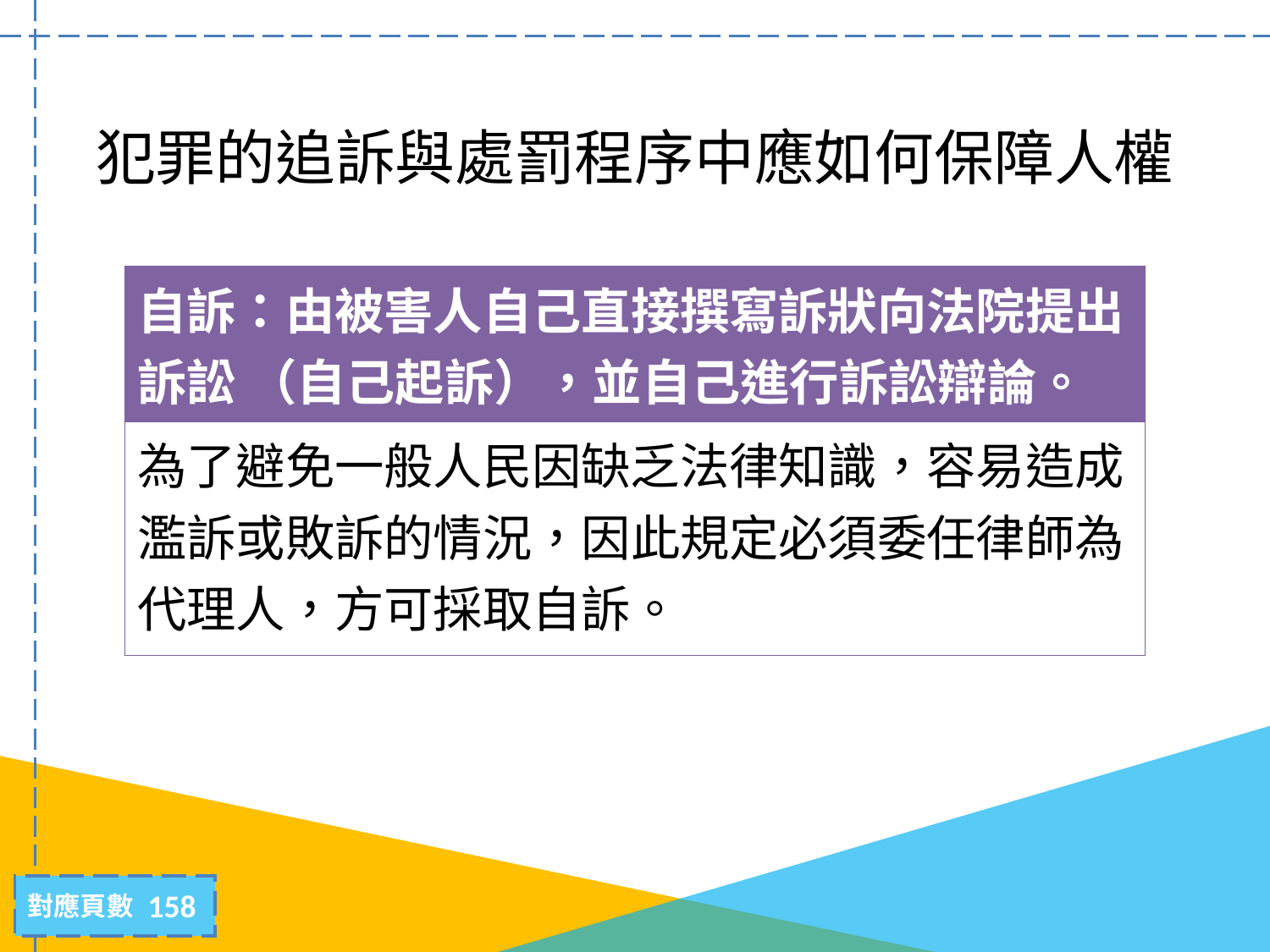

# 犯罪的追訴與處罰程序中應如何保障人權
| 自訴：由被害人自己直接撰寫訴狀向法院提出訴訟 （自己起訴），並自己進行訴訟辯論。 |
| --- |
| 為了避免一般人民因缺乏法律知識，容易造成濫訴或敗訴的情況，因此規定必須委任律師為代理人，方可採取自訴。 |
158